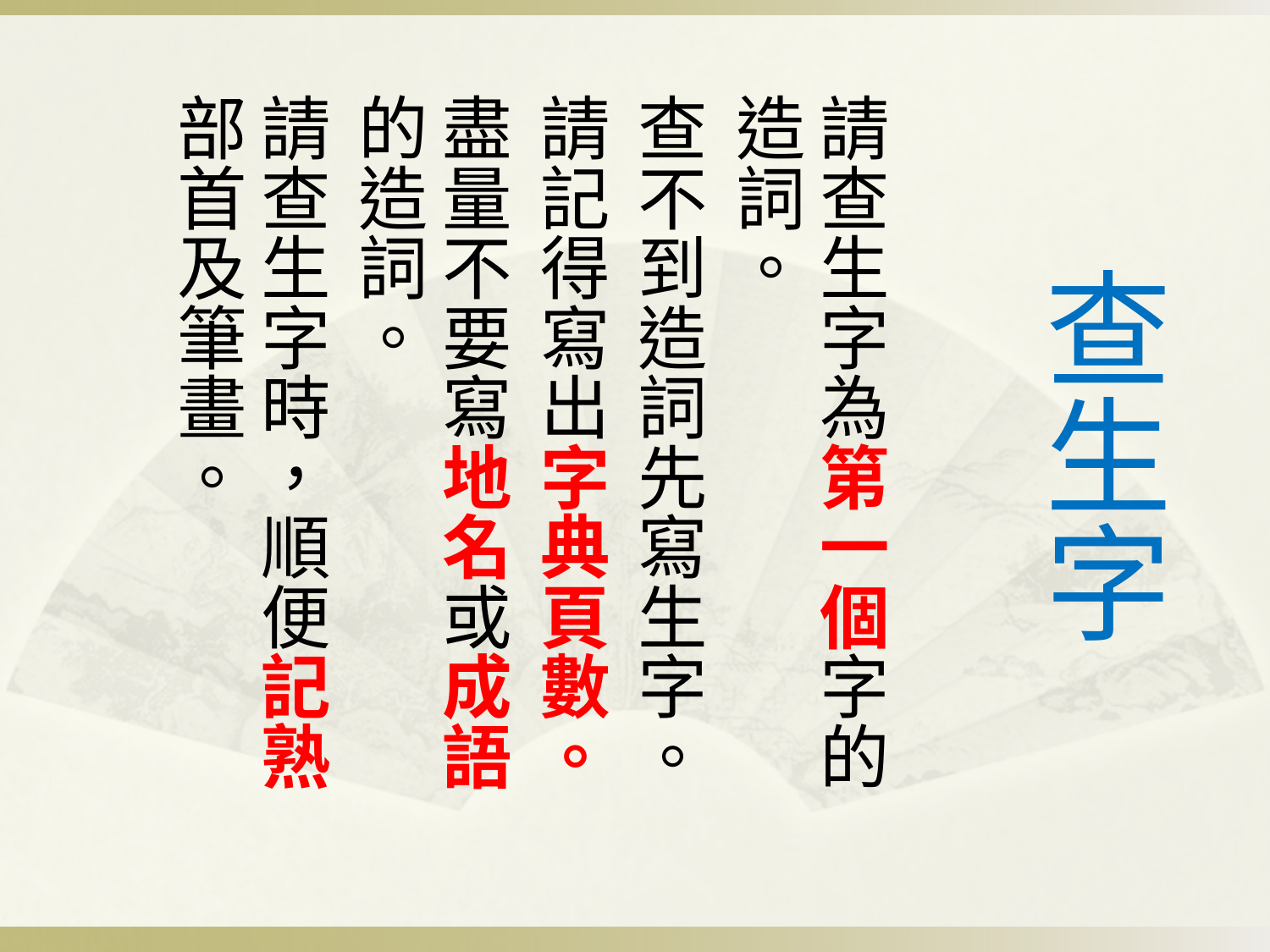

請查生字為第一個字的造詞。
查不到造詞先寫生字。
請記得寫出字典頁數。
盡量不要寫地名或成語的造詞。
請查生字時，順便記熟部首及筆畫。

# 查生字